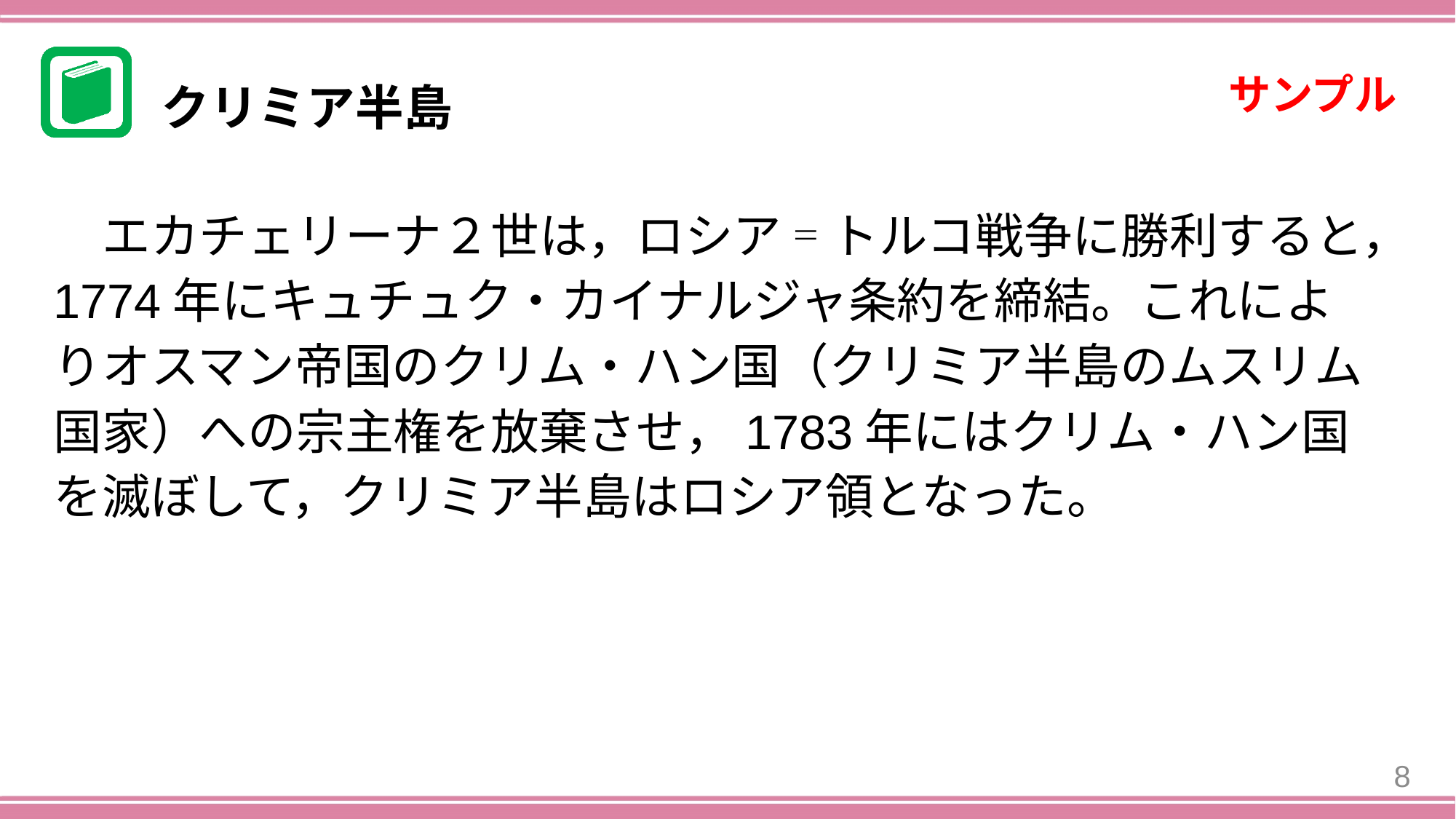

クリミア半島
　エカチェリーナ２世は，ロシア゠トルコ戦争に勝利すると，1774年にキュチュク・カイナルジャ条約を締結。これによりオスマン帝国のクリム・ハン国（クリミア半島のムスリム国家）への宗主権を放棄させ，1783年にはクリム・ハン国を滅ぼして，クリミア半島はロシア領となった。